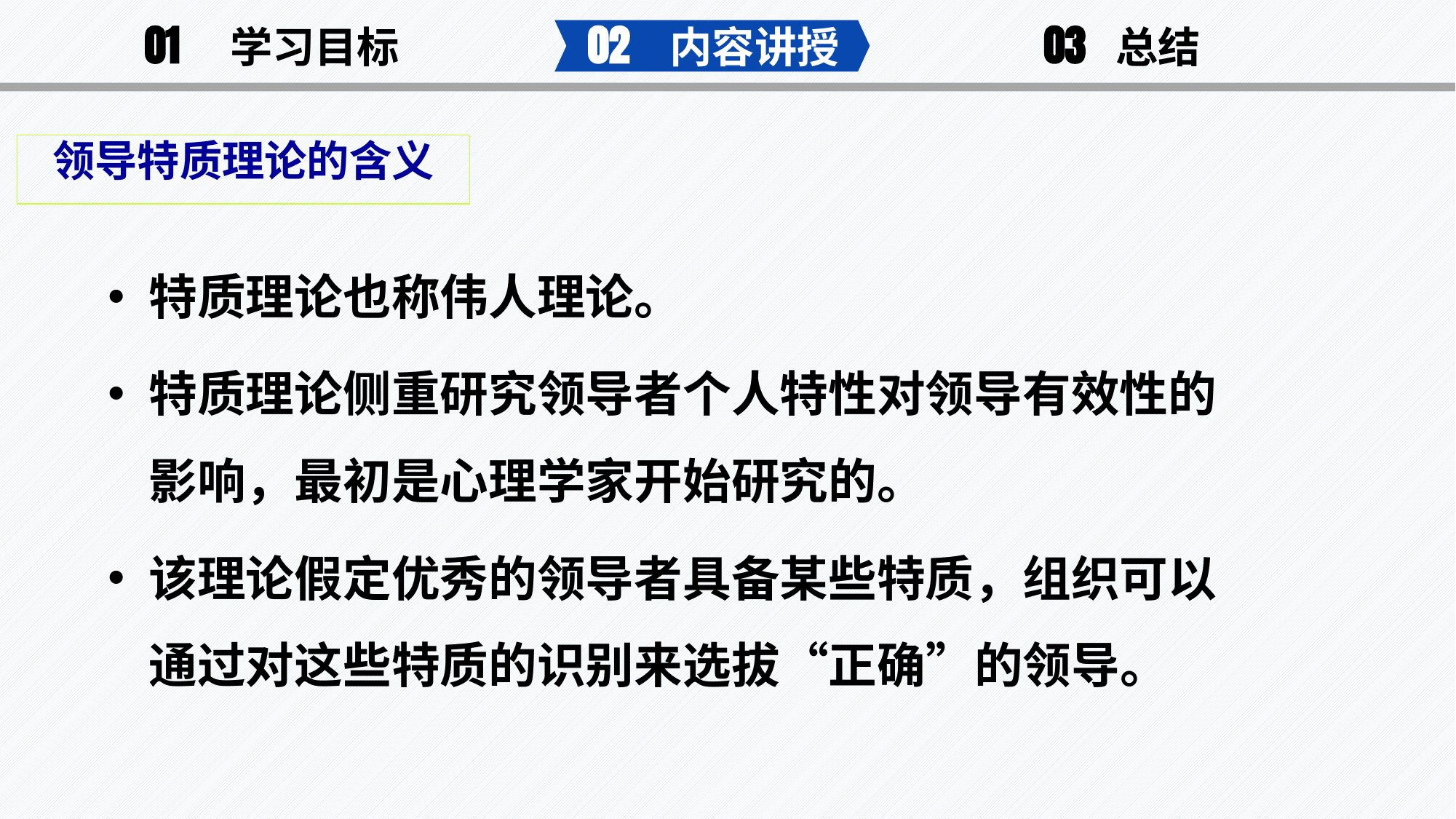

02   内容讲授
03  总结
01    学习目标

领导特质理论的含义
特质理论也称伟人理论。
特质理论侧重研究领导者个人特性对领导有效性的影响，最初是心理学家开始研究的。
该理论假定优秀的领导者具备某些特质，组织可以通过对这些特质的识别来选拔“正确”的领导。